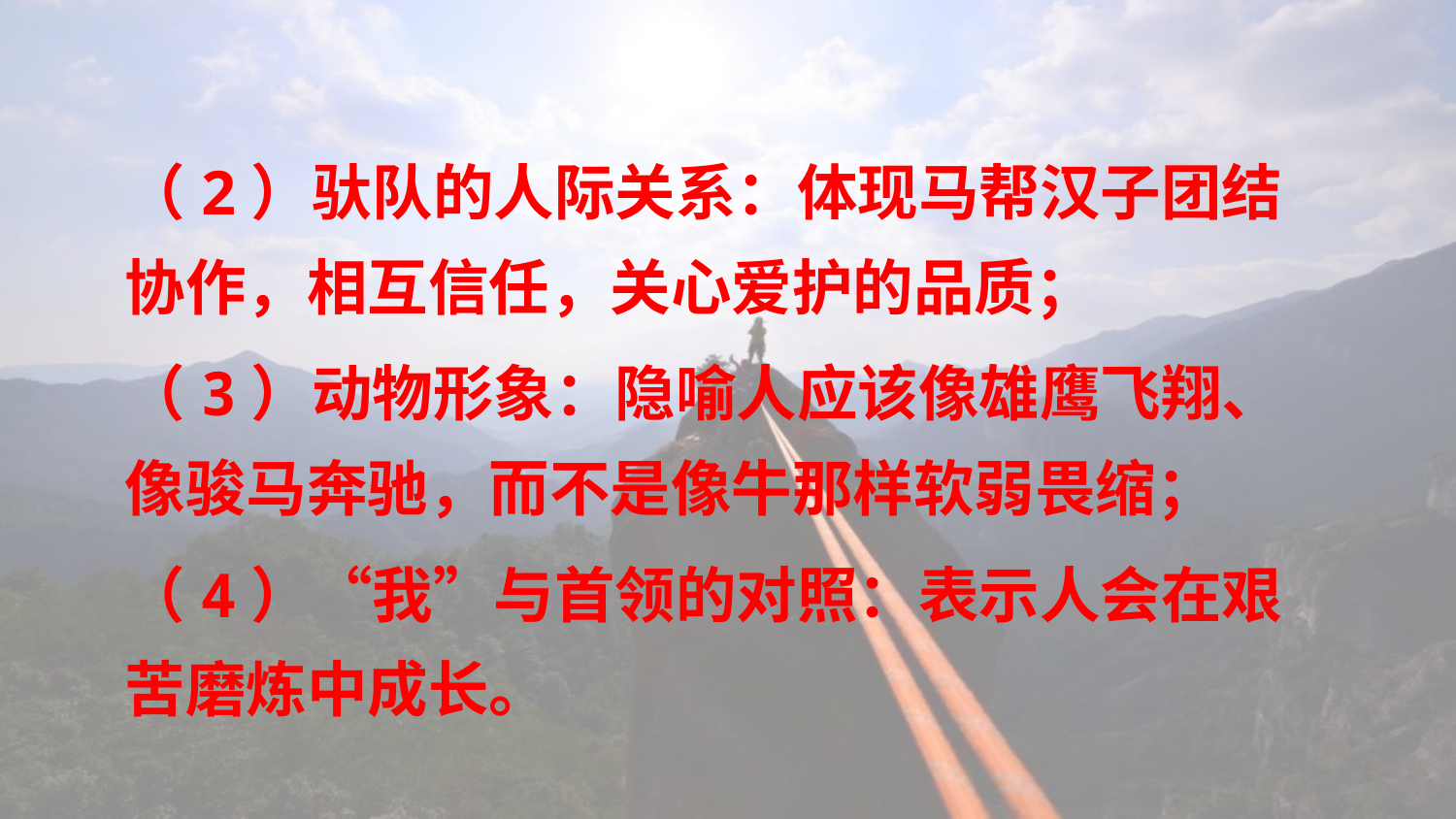

（2）驮队的人际关系：体现马帮汉子团结协作，相互信任，关心爱护的品质；
（3）动物形象：隐喻人应该像雄鹰飞翔、像骏马奔驰，而不是像牛那样软弱畏缩；
（4）“我”与首领的对照：表示人会在艰苦磨炼中成长。